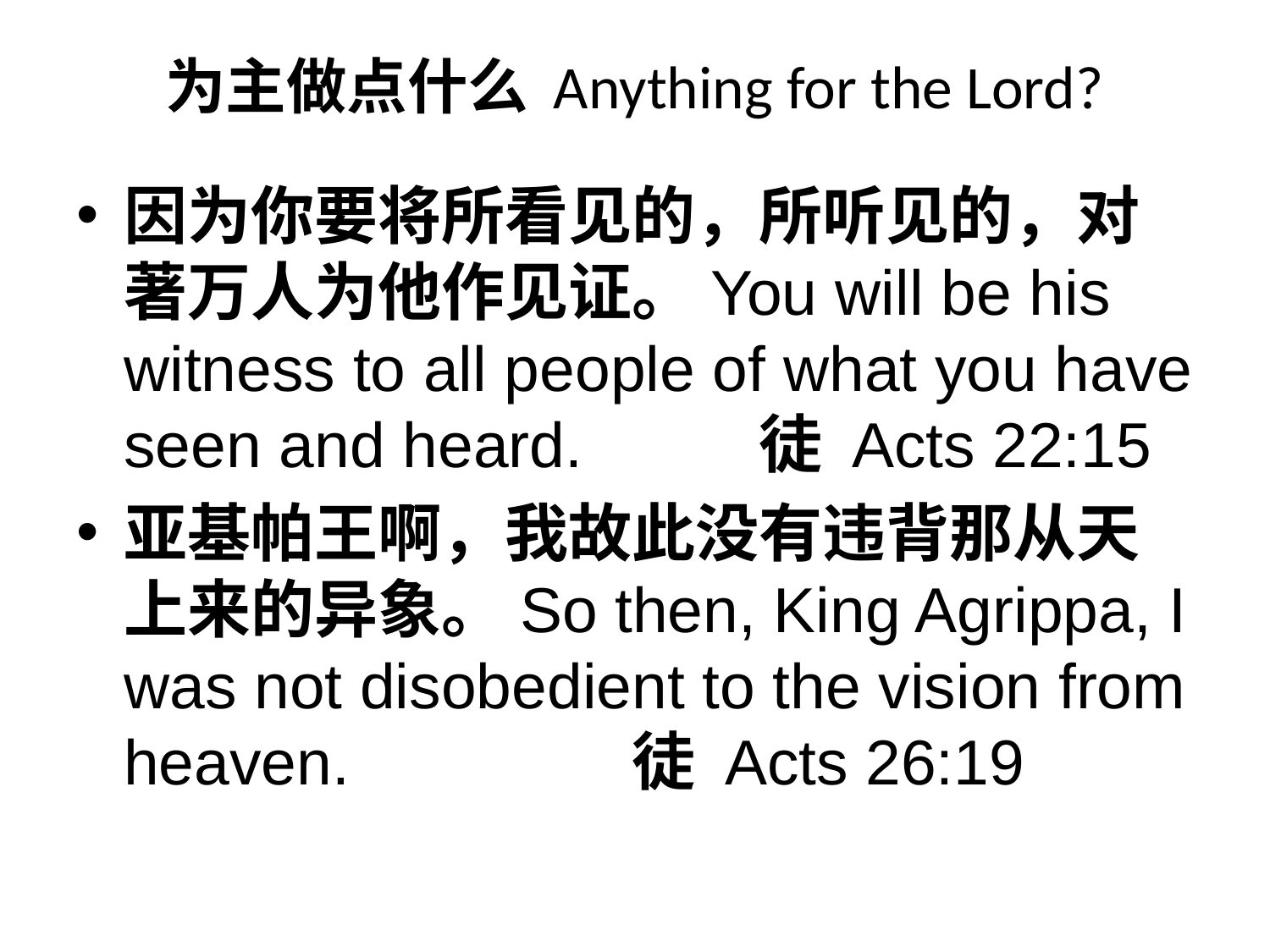

# 为主做点什么 Anything for the Lord?
因为你要将所看见的，所听见的，对著万人为他作见证。You will be his witness to all people of what you have seen and heard.		徒 Acts 22:15
亚基帕王啊，我故此没有违背那从天上来的异象。So then, King Agrippa, I was not disobedient to the vision from heaven.			徒 Acts 26:19